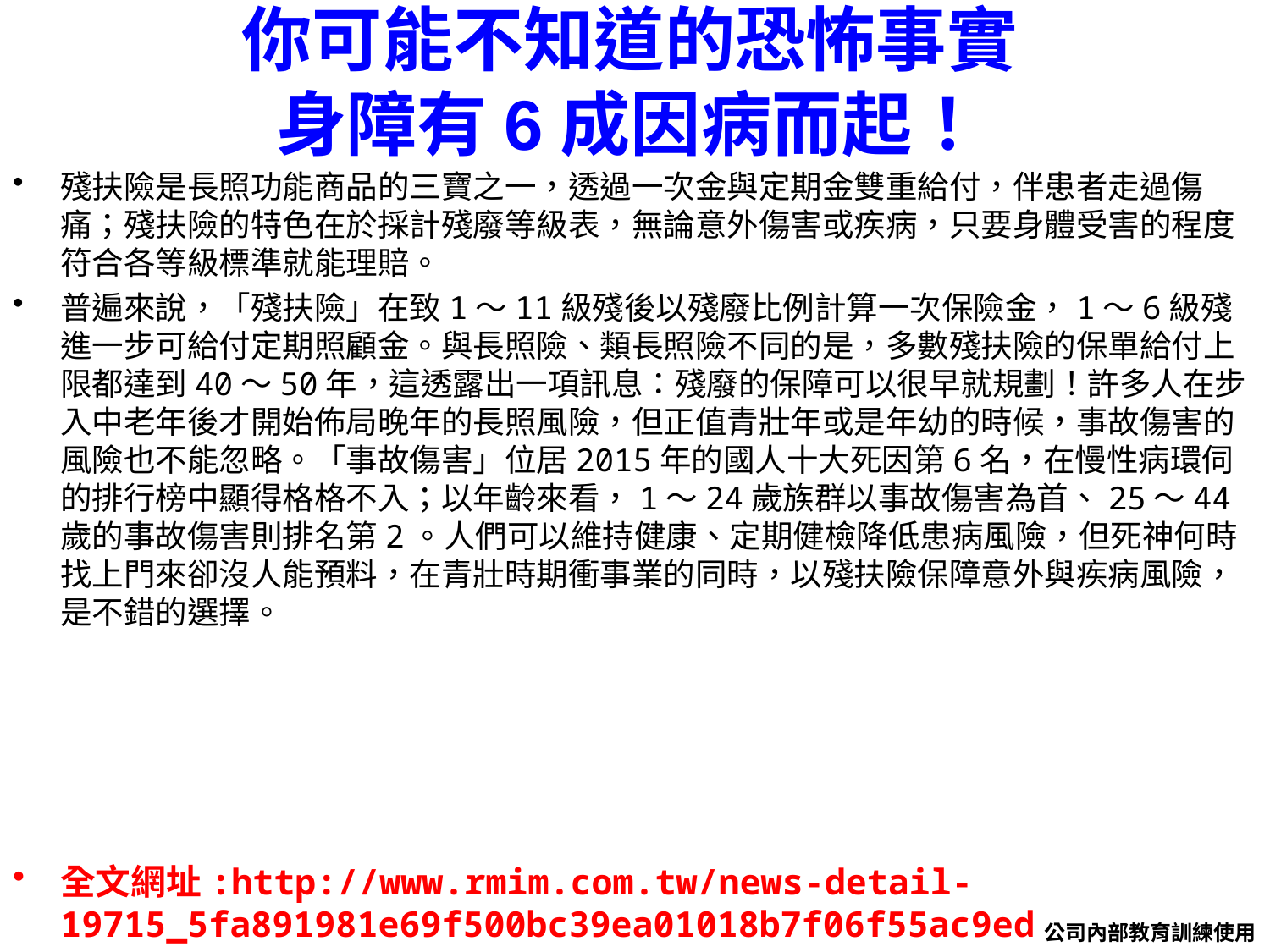

# 你可能不知道的恐怖事實 身障有6成因病而起！

殘扶險是長照功能商品的三寶之一，透過一次金與定期金雙重給付，伴患者走過傷痛；殘扶險的特色在於採計殘廢等級表，無論意外傷害或疾病，只要身體受害的程度符合各等級標準就能理賠。
普遍來說，「殘扶險」在致1～11級殘後以殘廢比例計算一次保險金，1～6級殘進一步可給付定期照顧金。與長照險、類長照險不同的是，多數殘扶險的保單給付上限都達到40～50年，這透露出一項訊息：殘廢的保障可以很早就規劃！許多人在步入中老年後才開始佈局晚年的長照風險，但正值青壯年或是年幼的時候，事故傷害的風險也不能忽略。「事故傷害」位居2015年的國人十大死因第6名，在慢性病環伺的排行榜中顯得格格不入；以年齡來看，1～24歲族群以事故傷害為首、25～44歲的事故傷害則排名第2。人們可以維持健康、定期健檢降低患病風險，但死神何時找上門來卻沒人能預料，在青壯時期衝事業的同時，以殘扶險保障意外與疾病風險，是不錯的選擇。

全文網址:http://www.rmim.com.tw/news-detail-19715_5fa891981e69f500bc39ea01018b7f06f55ac9ed

公司內部教育訓練使用